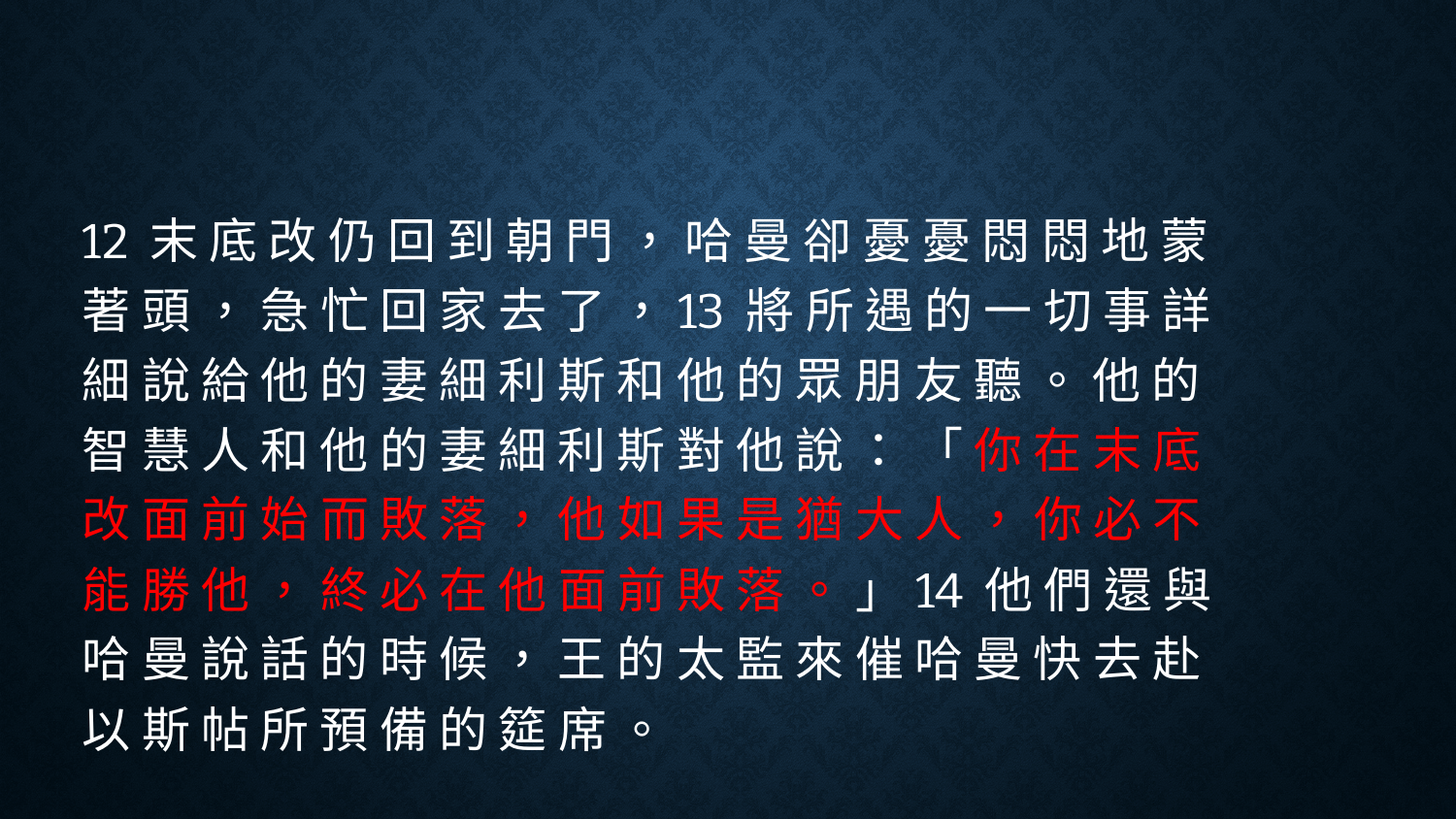

#
12 末 底 改 仍 回 到 朝 門 ， 哈 曼 卻 憂 憂 悶 悶 地 蒙 著 頭 ， 急 忙 回 家 去 了 ，13 將 所 遇 的 一 切 事 詳 細 說 給 他 的 妻 細 利 斯 和 他 的 眾 朋 友 聽 。 他 的 智 慧 人 和 他 的 妻 細 利 斯 對 他 說 ： 「 你 在 末 底 改 面 前 始 而 敗 落 ， 他 如 果 是 猶 大 人 ， 你 必 不 能 勝 他 ， 終 必 在 他 面 前 敗 落 。 」14 他 們 還 與 哈 曼 說 話 的 時 候 ， 王 的 太 監 來 催 哈 曼 快 去 赴 以 斯 帖 所 預 備 的 筵 席 。